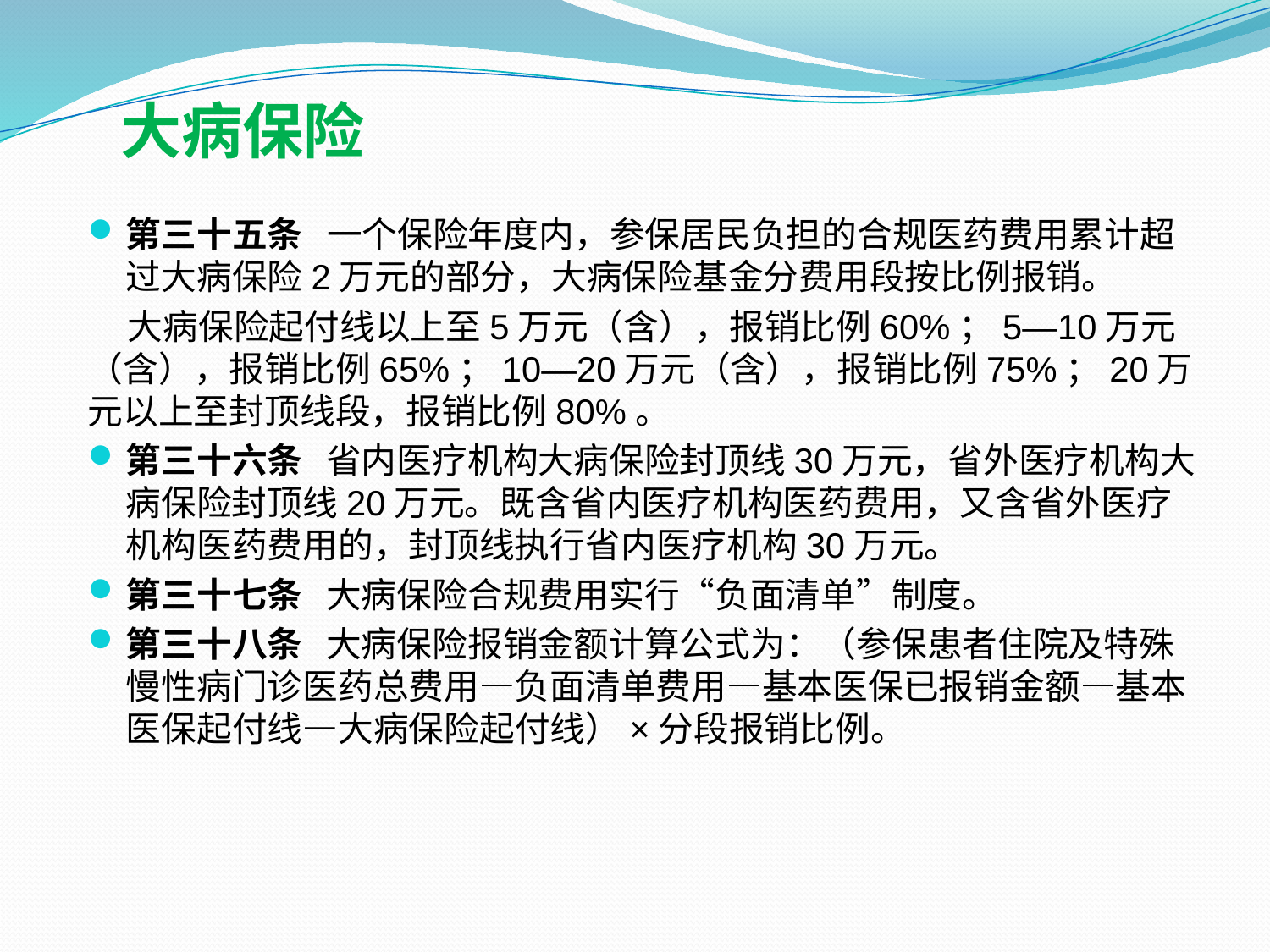

# 大病保险
第三十五条   一个保险年度内，参保居民负担的合规医药费用累计超过大病保险2万元的部分，大病保险基金分费用段按比例报销。
    大病保险起付线以上至5万元（含），报销比例60%；5—10万元（含），报销比例65%；10—20万元（含），报销比例75%；20万元以上至封顶线段，报销比例80%。
第三十六条   省内医疗机构大病保险封顶线30万元，省外医疗机构大病保险封顶线20万元。既含省内医疗机构医药费用，又含省外医疗机构医药费用的，封顶线执行省内医疗机构30万元。
第三十七条   大病保险合规费用实行“负面清单”制度。
第三十八条   大病保险报销金额计算公式为：（参保患者住院及特殊慢性病门诊医药总费用—负面清单费用—基本医保已报销金额—基本医保起付线—大病保险起付线）×分段报销比例。